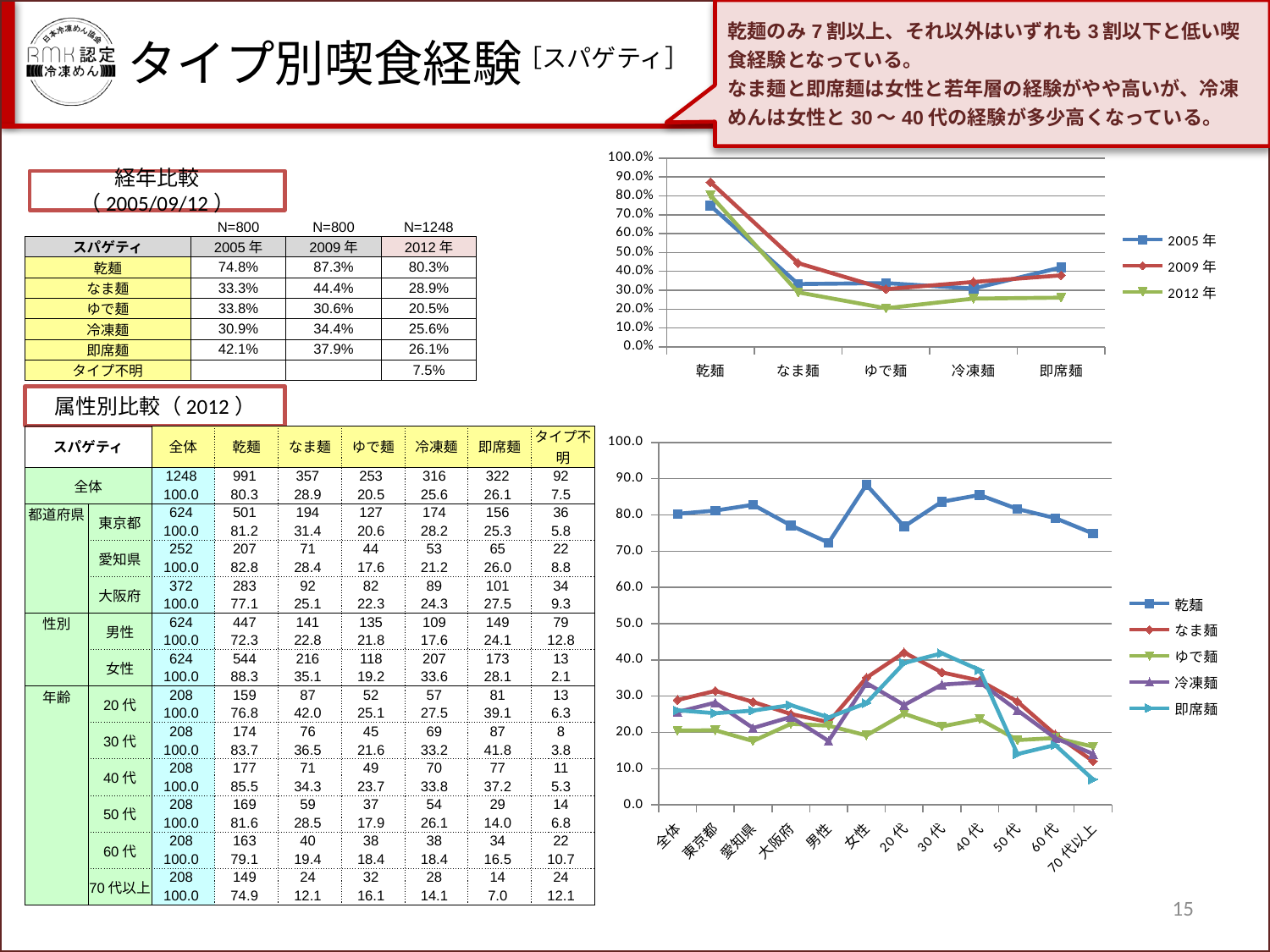

乾麺のみ7割以上、それ以外はいずれも3割以下と低い喫食経験となっている。
なま麺と即席麺は女性と若年層の経験がやや高いが、冷凍めんは女性と30～40代の経験が多少高くなっている。
タイプ別喫食経験
［スパゲティ］

### Chart

| Category | 2005年 | 2009年 | 2012年 |
|---|---|---|---|
| 乾麺 | 0.7480000000000007 | 0.8730000000000007 | 0.803 |
| なま麺 | 0.33300000000000046 | 0.444 | 0.2890000000000003 |
| ゆで麺 | 0.33800000000000047 | 0.3060000000000004 | 0.20500000000000004 |
| 冷凍麺 | 0.30900000000000033 | 0.3440000000000001 | 0.256 |
| 即席麺 | 0.4210000000000003 | 0.3790000000000004 | 0.261 |
経年比較（2005/09/12）
|  | N=800 | N=800 | N=1248 |
| --- | --- | --- | --- |
| スパゲティ | 2005年 | 2009年 | 2012年 |
| 乾麺 | 74.8% | 87.3% | 80.3% |
| なま麺 | 33.3% | 44.4% | 28.9% |
| ゆで麺 | 33.8% | 30.6% | 20.5% |
| 冷凍麺 | 30.9% | 34.4% | 25.6% |
| 即席麺 | 42.1% | 37.9% | 26.1% |
| タイプ不明 |  |  | 7.5% |
属性別比較（2012）
| スパゲティ |  | 全体 | 乾麺 | なま麺 | ゆで麺 | 冷凍麺 | 即席麺 | タイプ不明 |
| --- | --- | --- | --- | --- | --- | --- | --- | --- |
| 全体 |  | 1248 | 991 | 357 | 253 | 316 | 322 | 92 |
|  |  | 100.0 | 80.3 | 28.9 | 20.5 | 25.6 | 26.1 | 7.5 |
| 都道府県 | 東京都 | 624 | 501 | 194 | 127 | 174 | 156 | 36 |
|  |  | 100.0 | 81.2 | 31.4 | 20.6 | 28.2 | 25.3 | 5.8 |
|  | 愛知県 | 252 | 207 | 71 | 44 | 53 | 65 | 22 |
|  |  | 100.0 | 82.8 | 28.4 | 17.6 | 21.2 | 26.0 | 8.8 |
|  | 大阪府 | 372 | 283 | 92 | 82 | 89 | 101 | 34 |
|  |  | 100.0 | 77.1 | 25.1 | 22.3 | 24.3 | 27.5 | 9.3 |
| 性別 | 男性 | 624 | 447 | 141 | 135 | 109 | 149 | 79 |
|  |  | 100.0 | 72.3 | 22.8 | 21.8 | 17.6 | 24.1 | 12.8 |
|  | 女性 | 624 | 544 | 216 | 118 | 207 | 173 | 13 |
|  |  | 100.0 | 88.3 | 35.1 | 19.2 | 33.6 | 28.1 | 2.1 |
| 年齢 | 20代 | 208 | 159 | 87 | 52 | 57 | 81 | 13 |
|  |  | 100.0 | 76.8 | 42.0 | 25.1 | 27.5 | 39.1 | 6.3 |
|  | 30代 | 208 | 174 | 76 | 45 | 69 | 87 | 8 |
|  |  | 100.0 | 83.7 | 36.5 | 21.6 | 33.2 | 41.8 | 3.8 |
|  | 40代 | 208 | 177 | 71 | 49 | 70 | 77 | 11 |
|  |  | 100.0 | 85.5 | 34.3 | 23.7 | 33.8 | 37.2 | 5.3 |
|  | 50代 | 208 | 169 | 59 | 37 | 54 | 29 | 14 |
|  |  | 100.0 | 81.6 | 28.5 | 17.9 | 26.1 | 14.0 | 6.8 |
|  | 60代 | 208 | 163 | 40 | 38 | 38 | 34 | 22 |
|  |  | 100.0 | 79.1 | 19.4 | 18.4 | 18.4 | 16.5 | 10.7 |
|  | 70代以上 | 208 | 149 | 24 | 32 | 28 | 14 | 24 |
|  |  | 100.0 | 74.9 | 12.1 | 16.1 | 14.1 | 7.0 | 12.1 |

### Chart

| Category | 乾麺 | なま麺 | ゆで麺 | 冷凍麺 | 即席麺 |
|---|---|---|---|---|---|
| 全体 | 80.30794165316046 | 28.93030794165316 | 20.50243111831443 | 25.60777957860616 | 26.094003241491087 |
| 東京都 | 81.19935170178279 | 31.442463533225233 | 20.583468395461892 | 28.200972447325746 | 25.28363047001618 |
| 愛知県 | 82.8 | 28.4 | 17.599999999999987 | 21.2 | 26.0 |
| 大阪府 | 77.11171662125341 | 25.068119891008152 | 22.34332425068119 | 24.25068119891009 | 27.520435967302454 |
| 男性 | 72.33009708737865 | 22.815533980582526 | 21.844660194174757 | 17.637540453074454 | 24.110032362459545 |
| 女性 | 88.31168831168826 | 35.064935064935106 | 19.15584415584418 | 33.603896103896055 | 28.084415584415584 |
| 20代 | 76.81159420289855 | 42.02898550724632 | 25.120772946859887 | 27.536231884057973 | 39.130434782608695 |
| 30代 | 83.653846153846 | 36.538461538461526 | 21.63461538461539 | 33.17307692307696 | 41.82692307692308 |
| 40代 | 85.50724637681158 | 34.29951690821256 | 23.67149758454104 | 33.81642512077295 | 37.19806763285026 |
| 50代 | 81.64251207729457 | 28.502415458937186 | 17.874396135265687 | 26.08695652173913 | 14.009661835748807 |
| 60代 | 79.12621359223301 | 19.41747572815534 | 18.446601941747552 | 18.446601941747552 | 16.50485436893206 |
| 70代以上 | 74.87437185929635 | 12.060301507537687 | 16.08040201005023 | 14.070351758793969 | 7.035175879396974 |
15